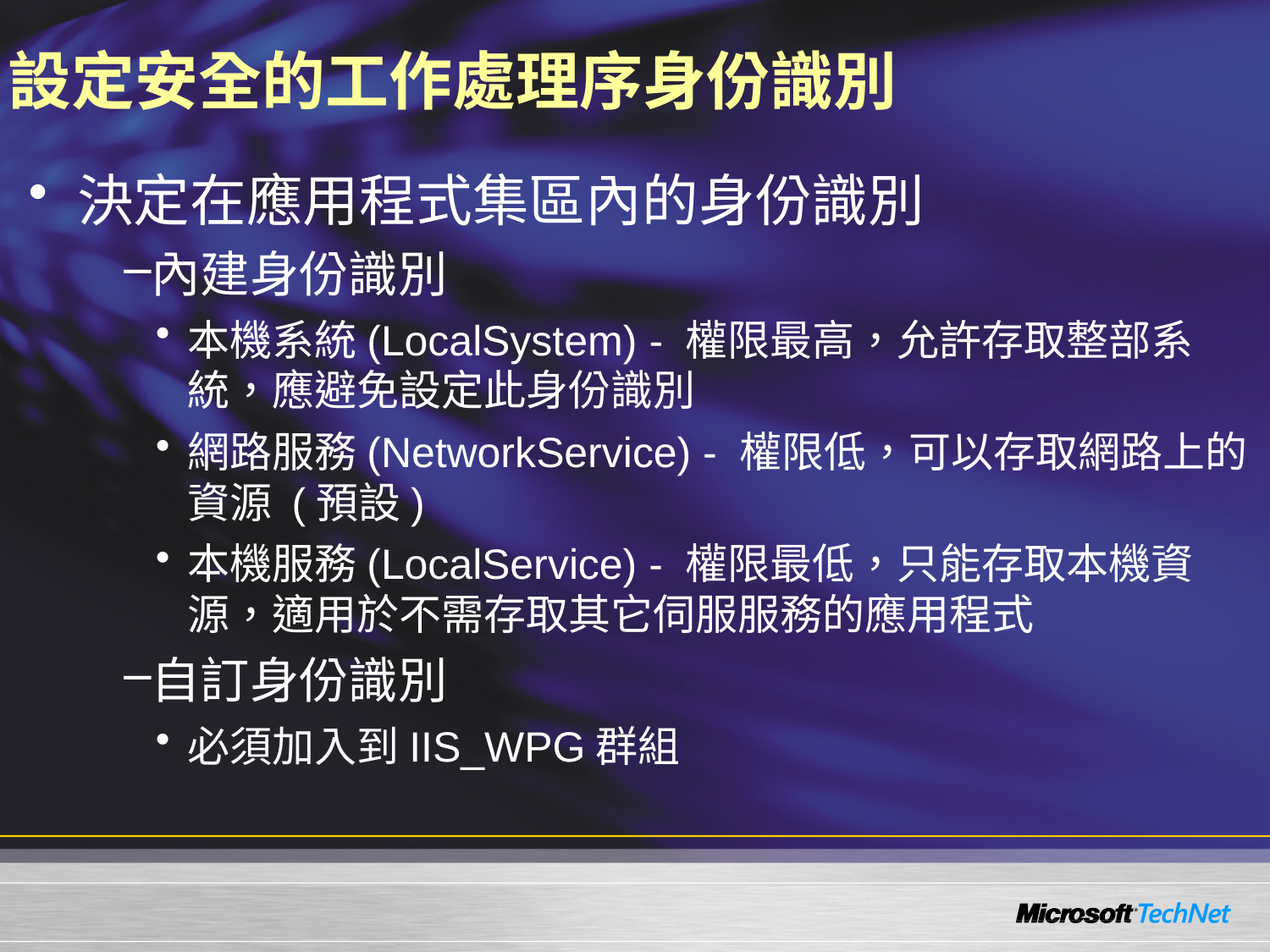

# 設定安全的工作處理序身份識別

決定在應用程式集區內的身份識別
內建身份識別
本機系統(LocalSystem) - 權限最高，允許存取整部系統，應避免設定此身份識別
網路服務(NetworkService) - 權限低，可以存取網路上的資源 (預設)
本機服務(LocalService) - 權限最低，只能存取本機資源，適用於不需存取其它伺服服務的應用程式
自訂身份識別
必須加入到IIS_WPG群組